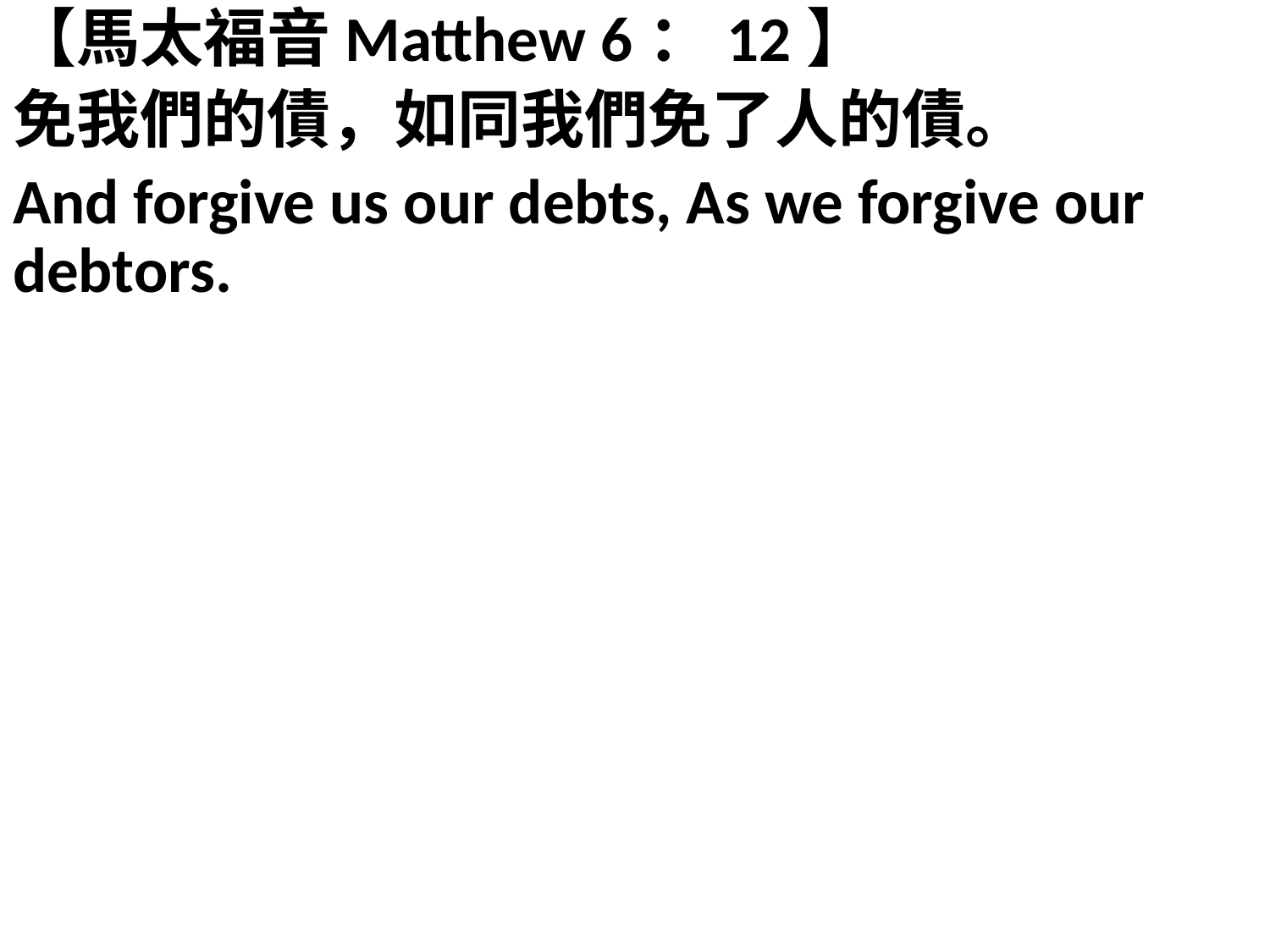

【馬太福音Matthew 6：12】
免我們的債，如同我們免了人的債。
And forgive us our debts, As we forgive our debtors.